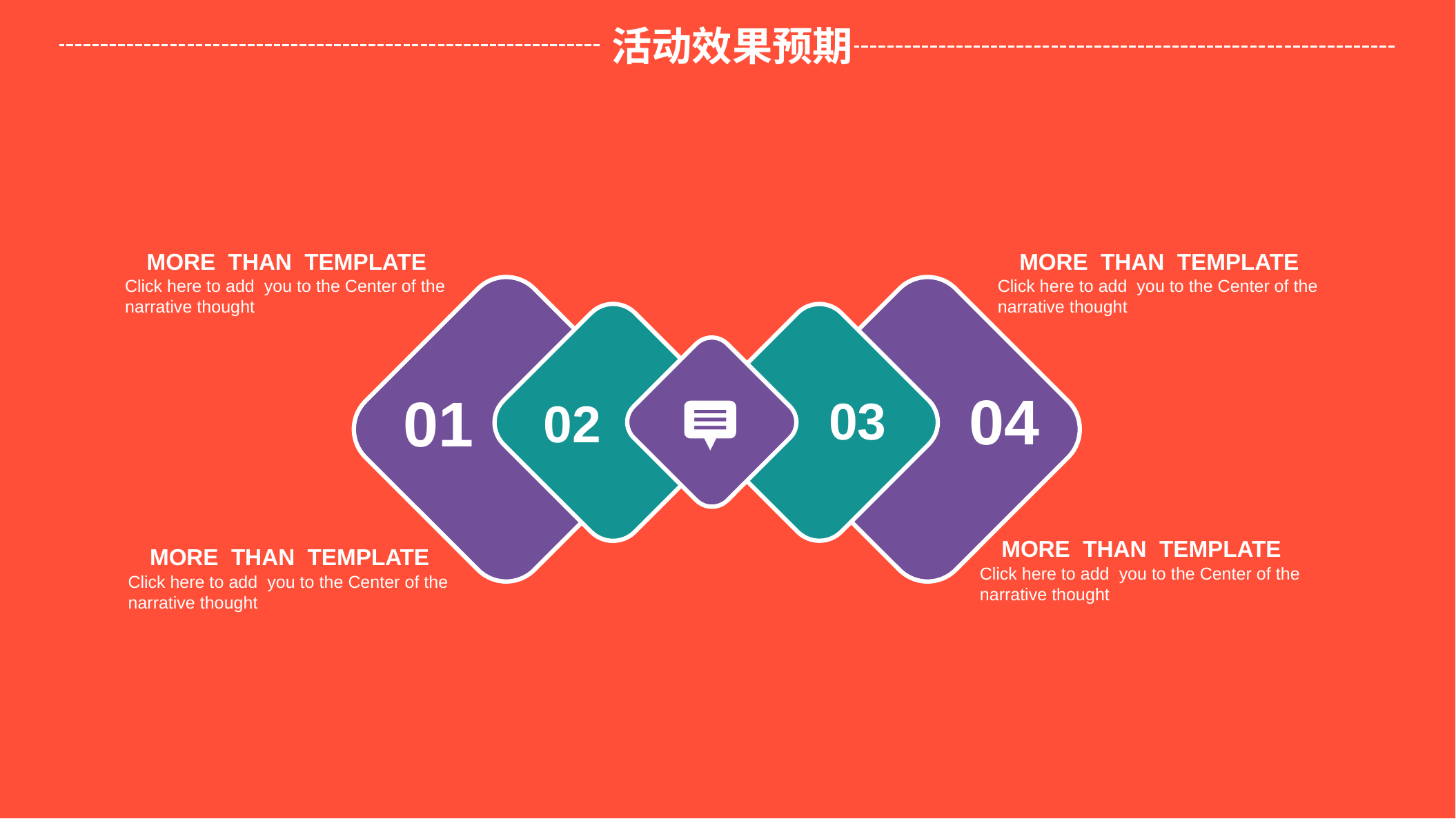

活动效果预期
   MORE  THAN  TEMPLATE
Click here to add  you to the Center of the
narrative thought

   MORE  THAN  TEMPLATE
Click here to add  you to the Center of the
narrative thought

  04
  01
  03
  02
   MORE  THAN  TEMPLATE
Click here to add  you to the Center of the
narrative thought

   MORE  THAN  TEMPLATE
Click here to add  you to the Center of the
narrative thought